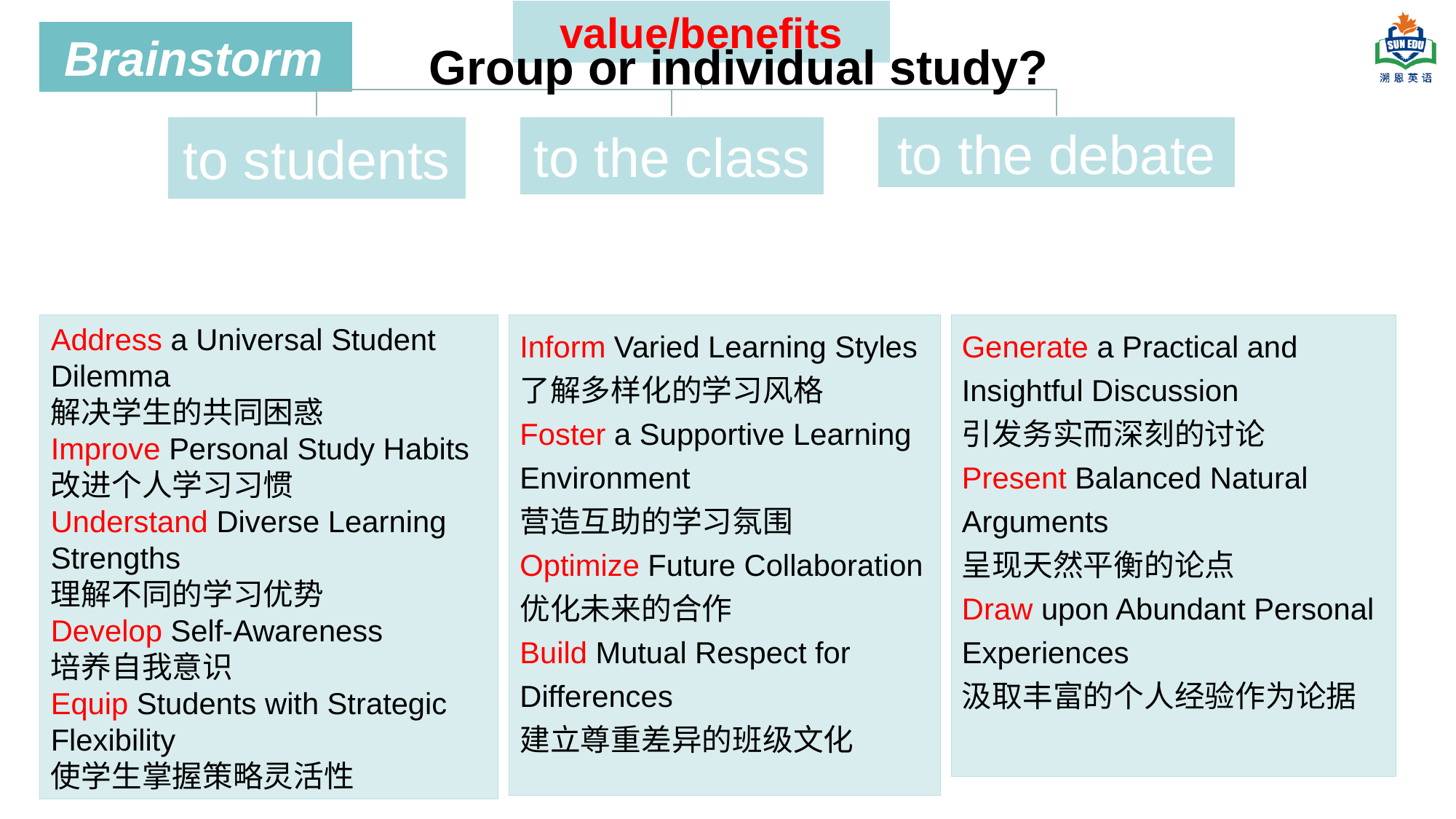

Brainstorm
Group or individual study?
value/benefits
to students
to the class
to the debate
Address a Universal Student Dilemma
解决学生的共同困惑
Improve Personal Study Habits
改进个人学习习惯
Understand Diverse Learning Strengths
理解不同的学习优势
Develop Self-Awareness
培养自我意识
Equip Students with Strategic Flexibility
使学生掌握策略灵活性
Inform Varied Learning Styles
了解多样化的学习风格
Foster a Supportive Learning Environment
营造互助的学习氛围
Optimize Future Collaboration
优化未来的合作
Build Mutual Respect for Differences
建立尊重差异的班级文化
Generate a Practical and Insightful Discussion
引发务实而深刻的讨论
Present Balanced Natural Arguments
呈现天然平衡的论点
Draw upon Abundant Personal Experiences
汲取丰富的个人经验作为论据